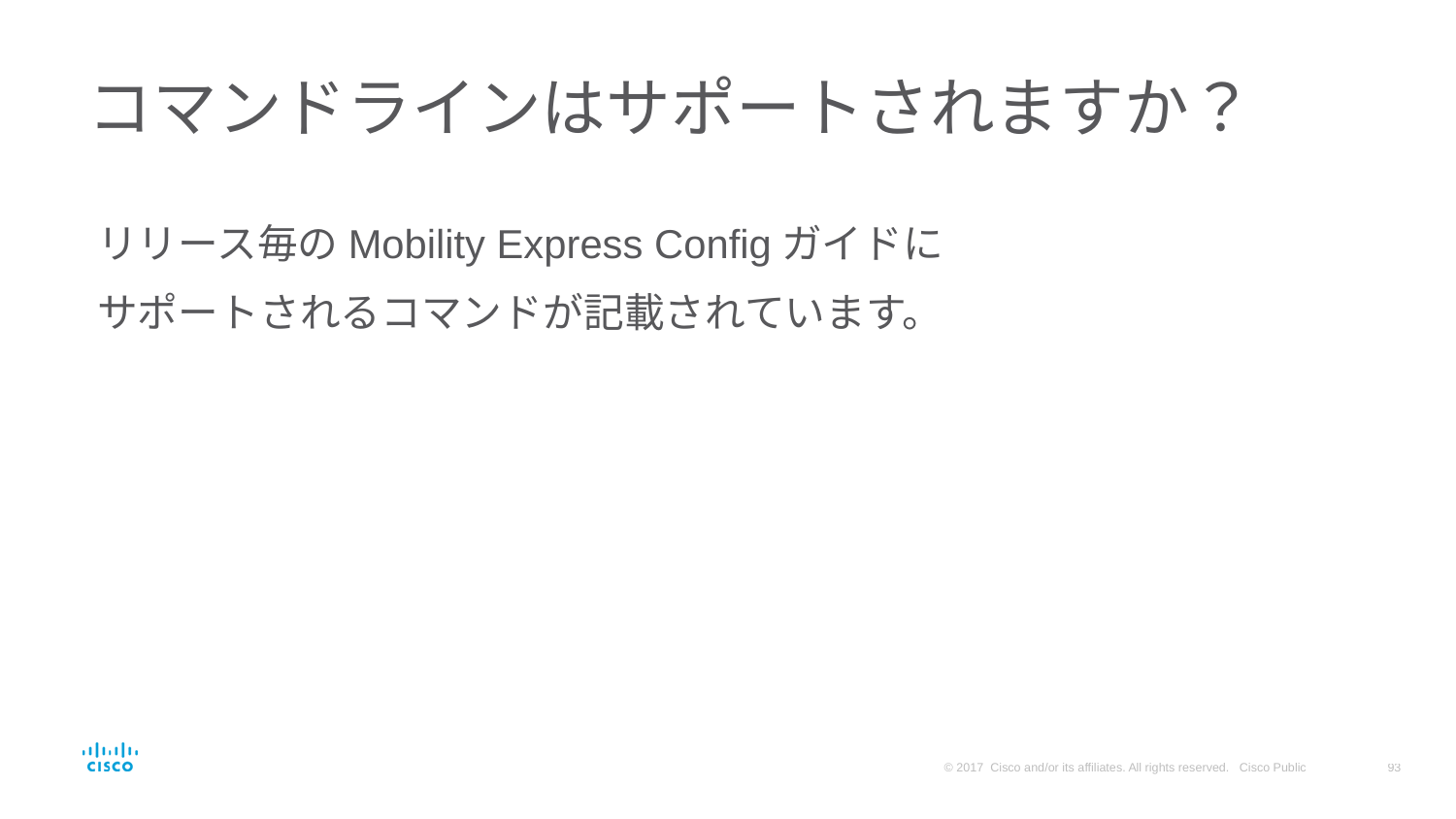

# コマンドラインはサポートされますか？
リリース毎のMobility Express Configガイドに
サポートされるコマンドが記載されています。